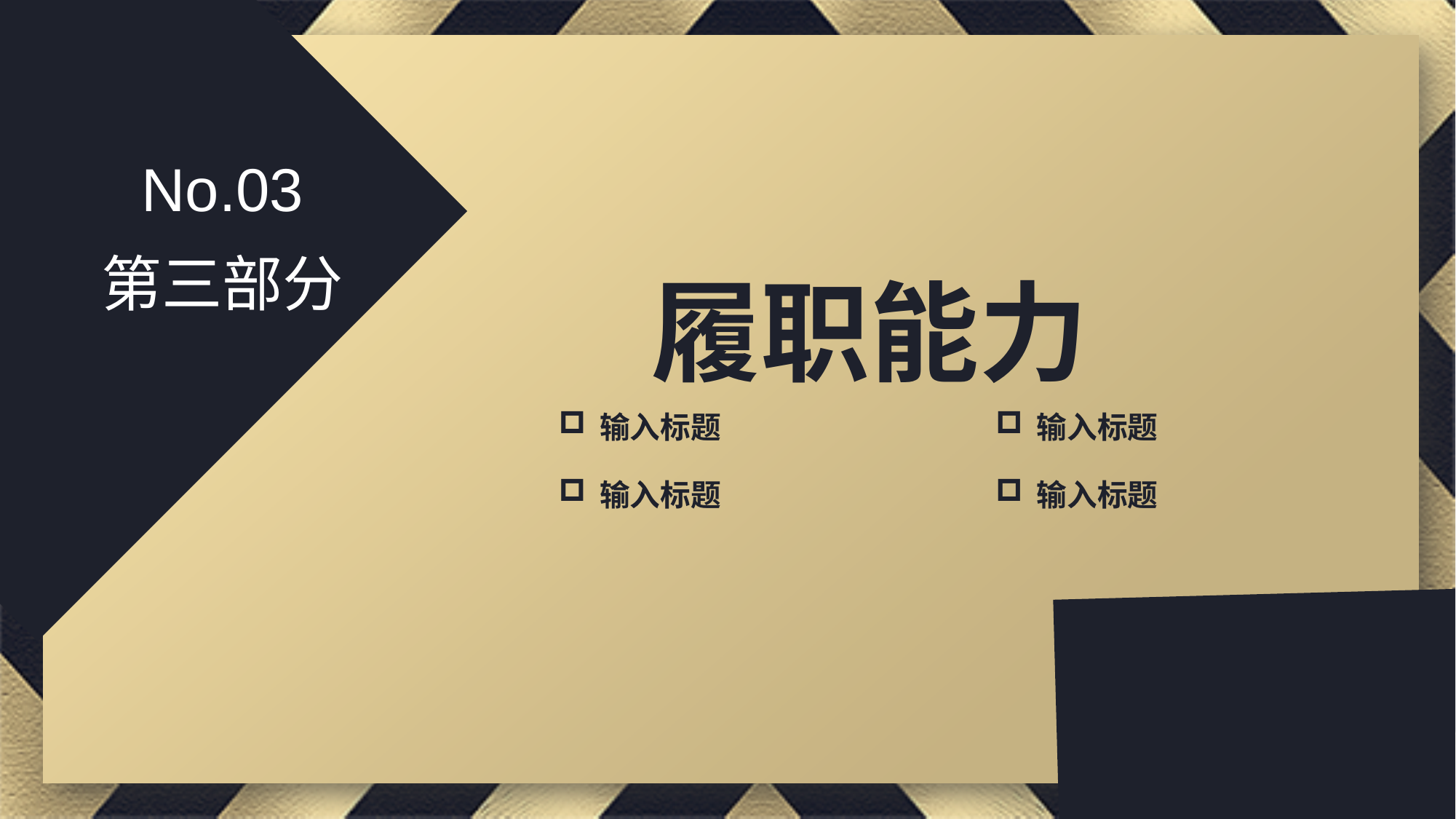

No.03
第三部分
履职能力
输入标题
输入标题

输入标题
输入标题